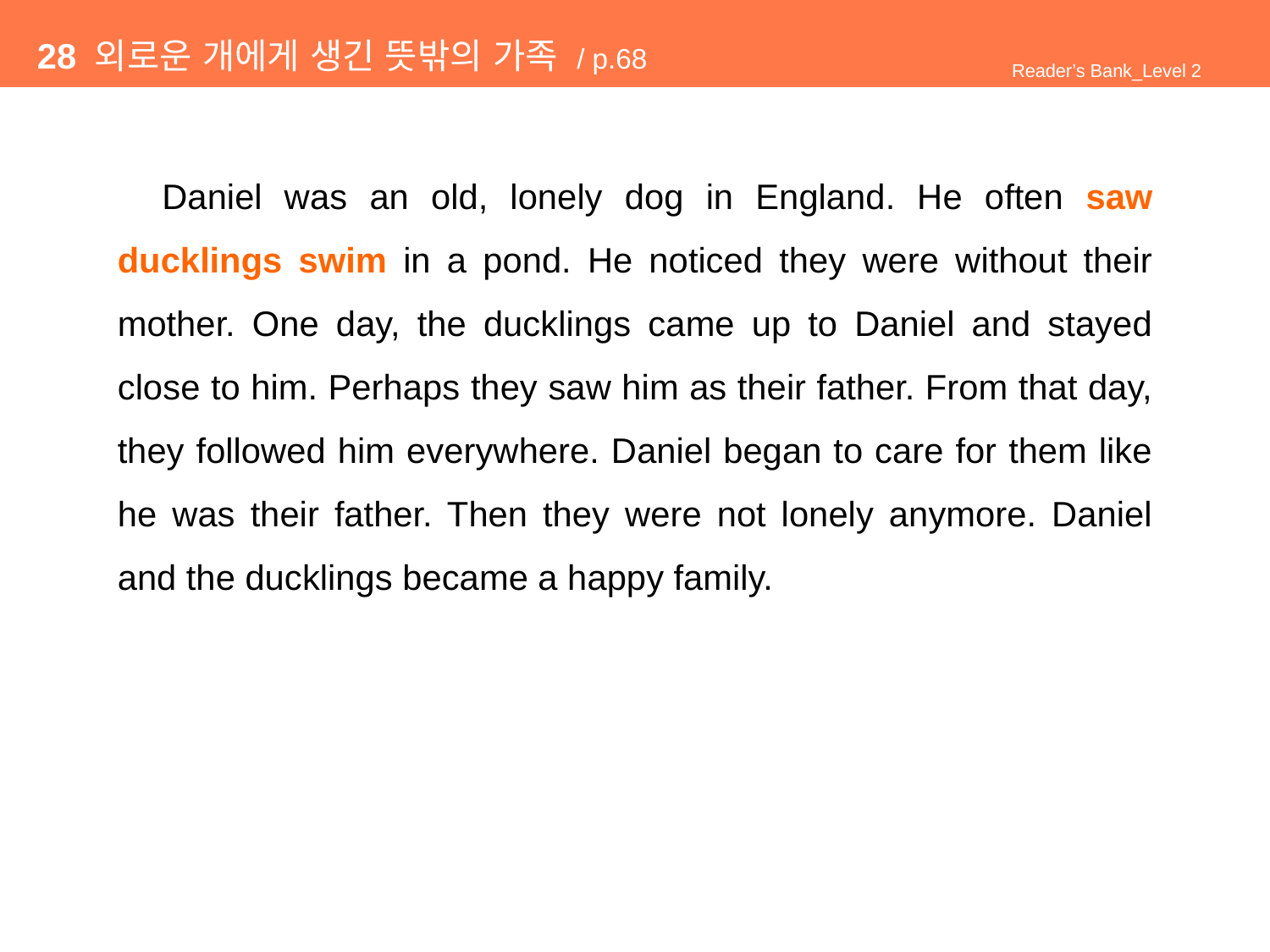

# 28 외로운 개에게 생긴 뜻밖의 가족 / p.68
Reader’s Bank_Level 2

  Daniel was an old, lonely dog in England. He often saw ducklings swim in a pond. He noticed they were without their mother. One day, the ducklings came up to Daniel and stayed close to him. Perhaps they saw him as their father. From that day, they followed him everywhere. Daniel began to care for them like he was their father. Then they were not lonely anymore. Daniel and the ducklings became a happy family.